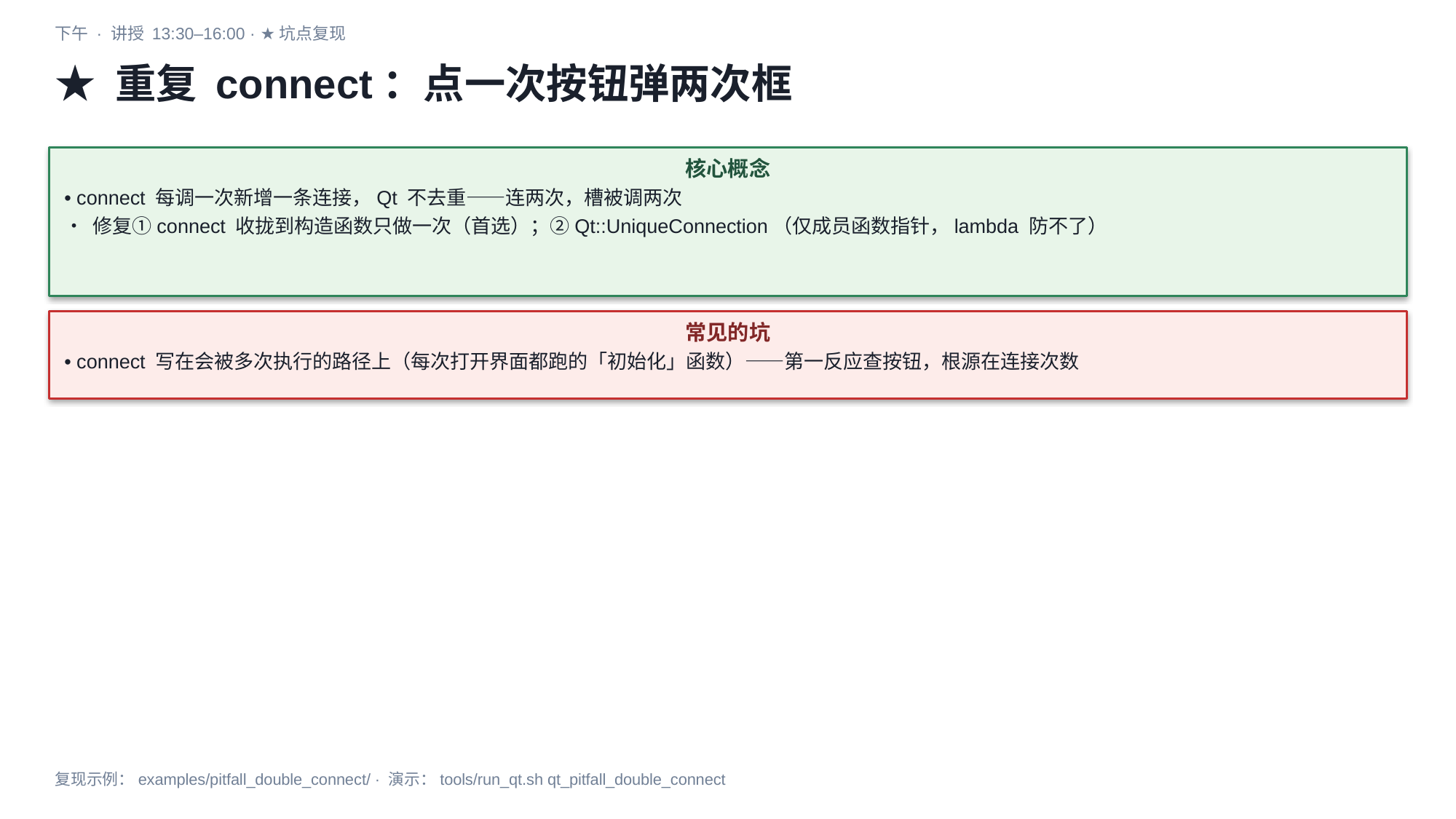

下午 · 讲授 13:30–16:00 · ★坑点复现
★ 重复 connect：点一次按钮弹两次框
核心概念
• connect 每调一次新增一条连接，Qt 不去重——连两次，槽被调两次
• 修复①connect 收拢到构造函数只做一次（首选）；②Qt::UniqueConnection（仅成员函数指针，lambda 防不了）
常见的坑
• connect 写在会被多次执行的路径上（每次打开界面都跑的「初始化」函数）——第一反应查按钮，根源在连接次数
复现示例：examples/pitfall_double_connect/ · 演示：tools/run_qt.sh qt_pitfall_double_connect